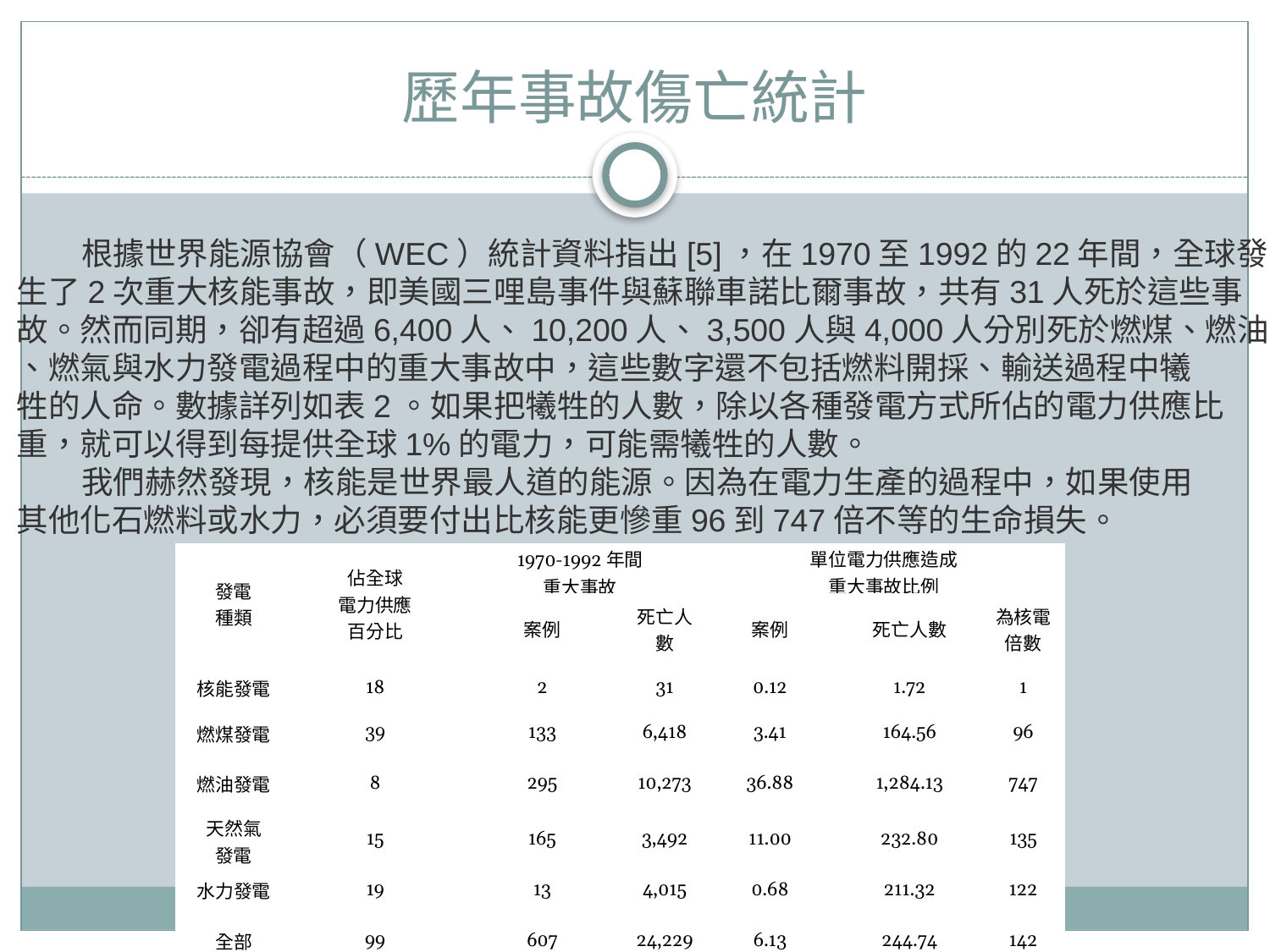

# 歷年事故傷亡統計
        根據世界能源協會（WEC）統計資料指出[5]，在1970至1992的22年間，全球發
生了2次重大核能事故，即美國三哩島事件與蘇聯車諾比爾事故，共有31人死於這些事
故。然而同期，卻有超過6,400人、10,200人、3,500人與4,000人分別死於燃煤、燃油
、燃氣與水力發電過程中的重大事故中，這些數字還不包括燃料開採、輸送過程中犧
牲的人命。數據詳列如表2。如果把犧牲的人數，除以各種發電方式所佔的電力供應比
重，就可以得到每提供全球1%的電力，可能需犧牲的人數。
        我們赫然發現，核能是世界最人道的能源。因為在電力生產的過程中，如果使用
其他化石燃料或水力，必須要付出比核能更慘重96到747倍不等的生命損失。
| 發電 種類 | 佔全球 電力供應 百分比 | 1970-1992年間 重大事故 |  | 單位電力供應造成 重大事故比例 |  |  |
| --- | --- | --- | --- | --- | --- | --- |
|  |  | 案例 | 死亡人數 | 案例 | 死亡人數 | 為核電 倍數 |
| 核能發電 | 18 | 2 | 31 | 0.12 | 1.72 | 1 |
| 燃煤發電 | 39 | 133 | 6,418 | 3.41 | 164.56 | 96 |
| 燃油發電 | 8 | 295 | 10,273 | 36.88 | 1,284.13 | 747 |
| 天然氣 發電 | 15 | 165 | 3,492 | 11.00 | 232.80 | 135 |
| 水力發電 | 19 | 13 | 4,015 | 0.68 | 211.32 | 122 |
| 全部 | 99 | 607 | 24,229 | 6.13 | 244.74 | 142 |